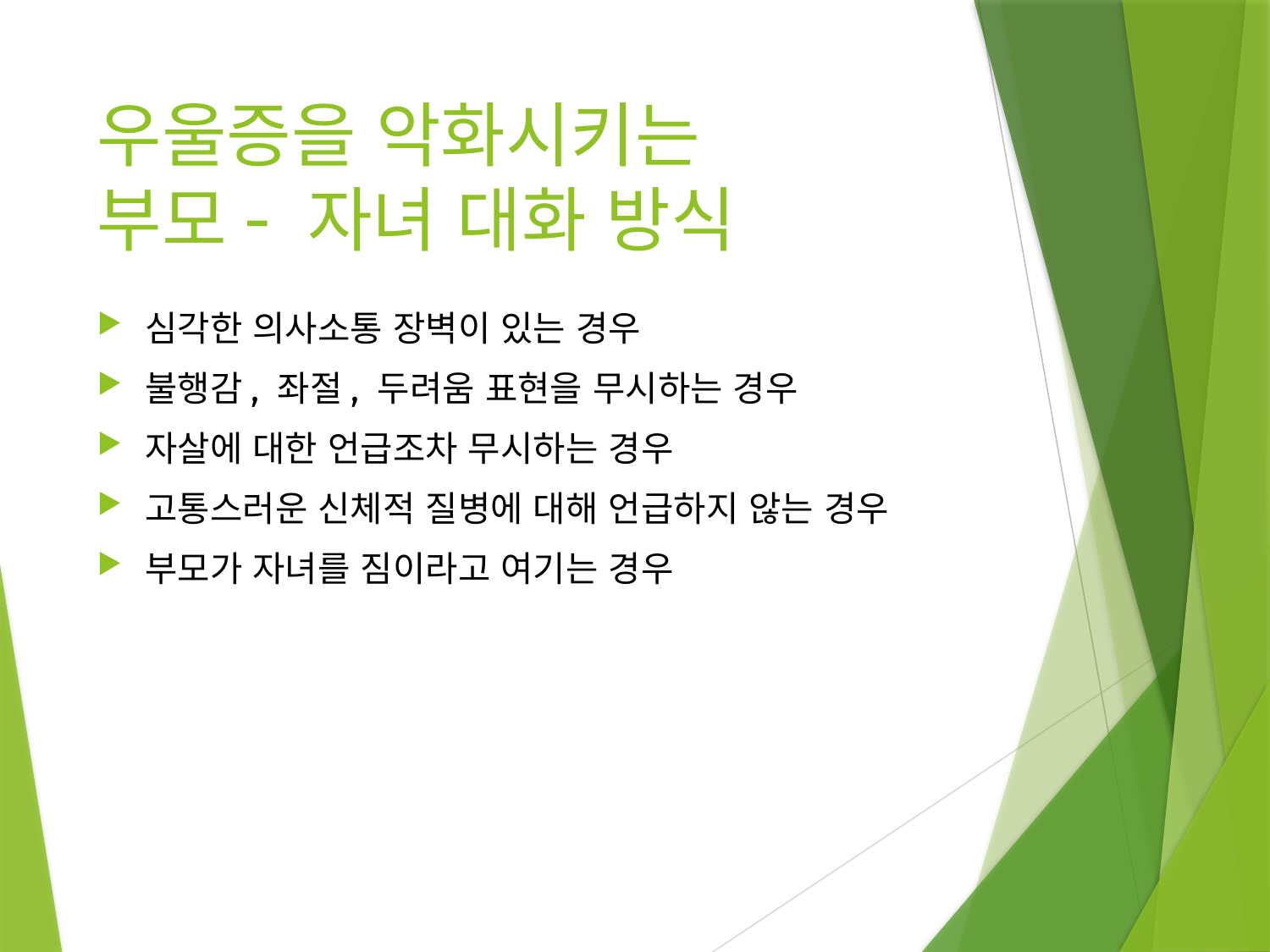

# 우울증을 악화시키는 부모- 자녀 대화 방식
심각한 의사소통 장벽이 있는 경우
불행감, 좌절, 두려움 표현을 무시하는 경우
자살에 대한 언급조차 무시하는 경우
고통스러운 신체적 질병에 대해 언급하지 않는 경우
부모가 자녀를 짐이라고 여기는 경우